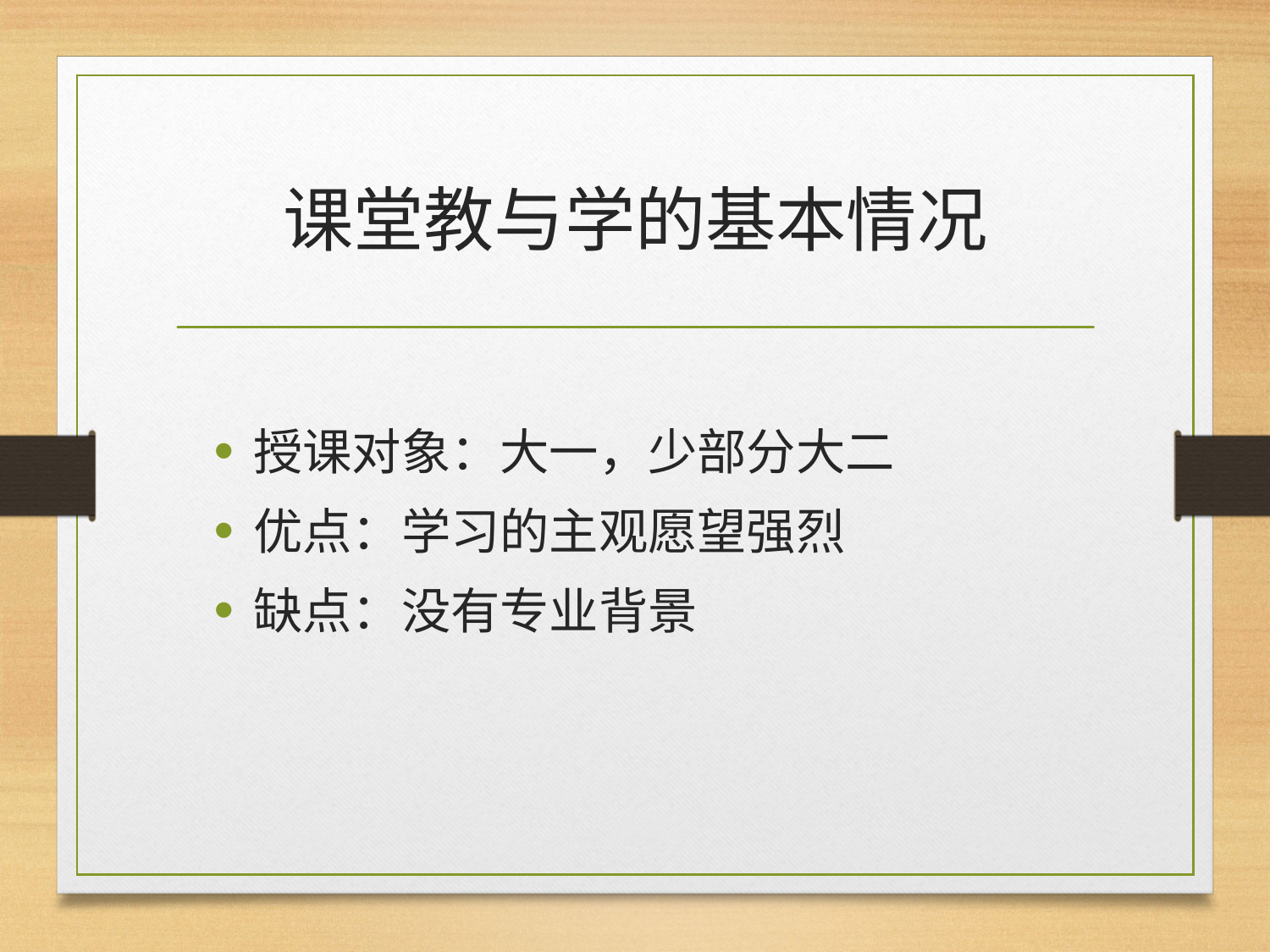

# 课堂教与学的基本情况

授课对象：大一，少部分大二
优点：学习的主观愿望强烈
缺点：没有专业背景